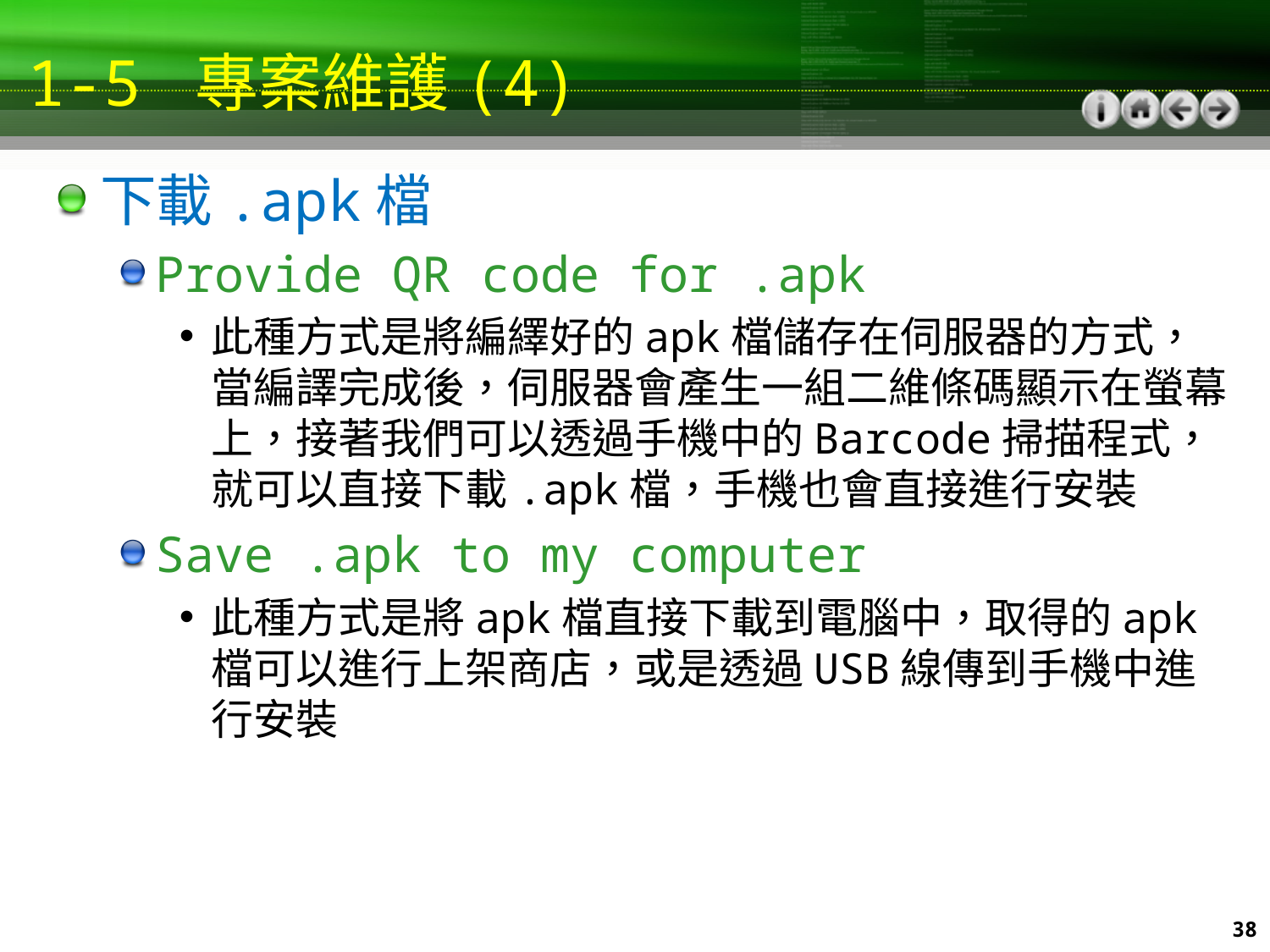

# 1-5 專案維護(4)
下載.apk檔
Provide QR code for .apk
此種方式是將編繹好的apk檔儲存在伺服器的方式，當編譯完成後，伺服器會產生一組二維條碼顯示在螢幕上，接著我們可以透過手機中的Barcode掃描程式，就可以直接下載.apk檔，手機也會直接進行安裝
Save .apk to my computer
此種方式是將apk檔直接下載到電腦中，取得的apk檔可以進行上架商店，或是透過USB線傳到手機中進行安裝